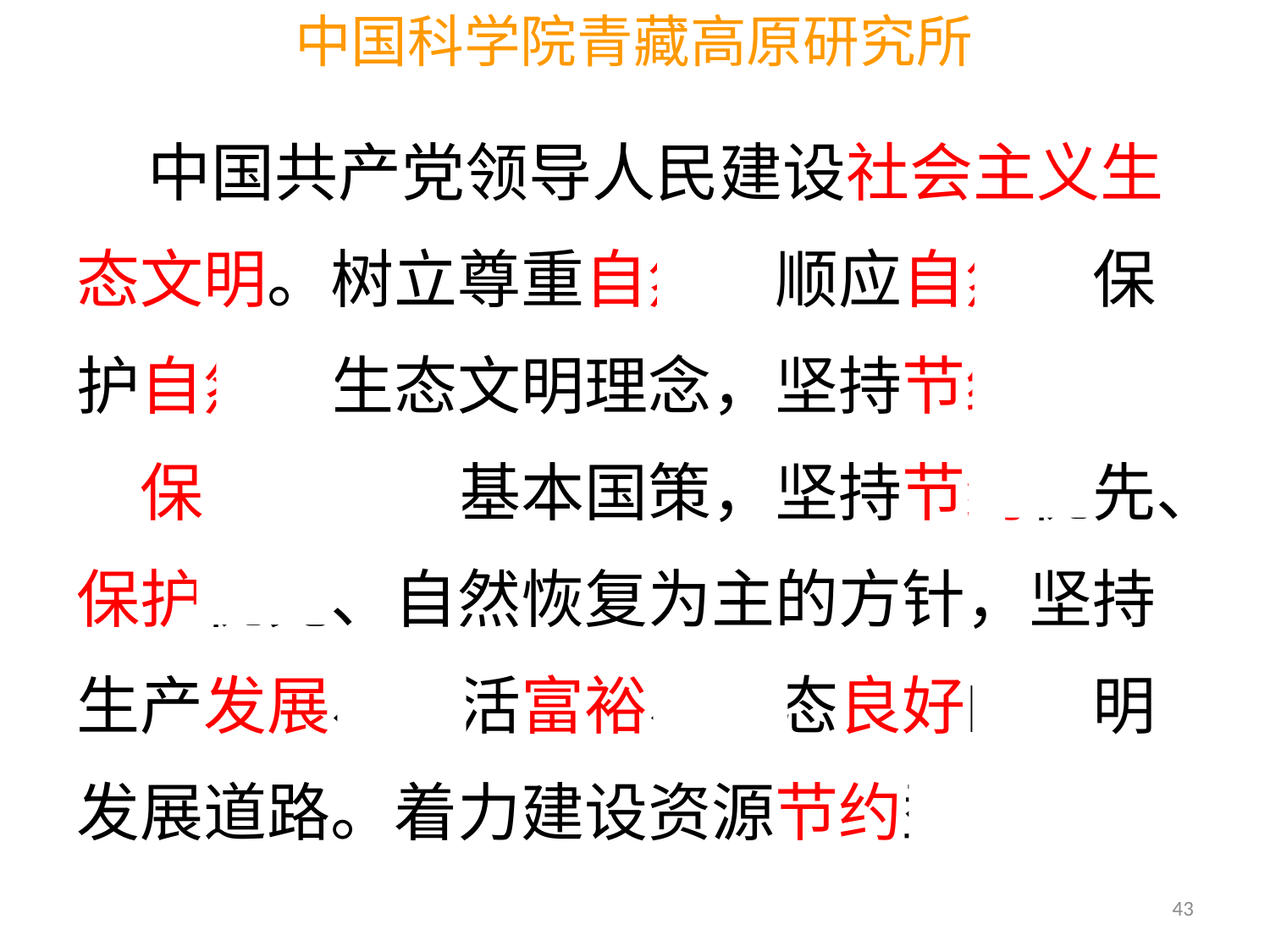

# 中国共产党领导人民建设社会主义生态文明。树立尊重自然、顺应自然、保护自然的生态文明理念，坚持节约资源和保护环境的基本国策，坚持节约优先、保护优先、自然恢复为主的方针，坚持生产发展、生活富裕、生态良好的文明发展道路。着力建设资源节约型、

43